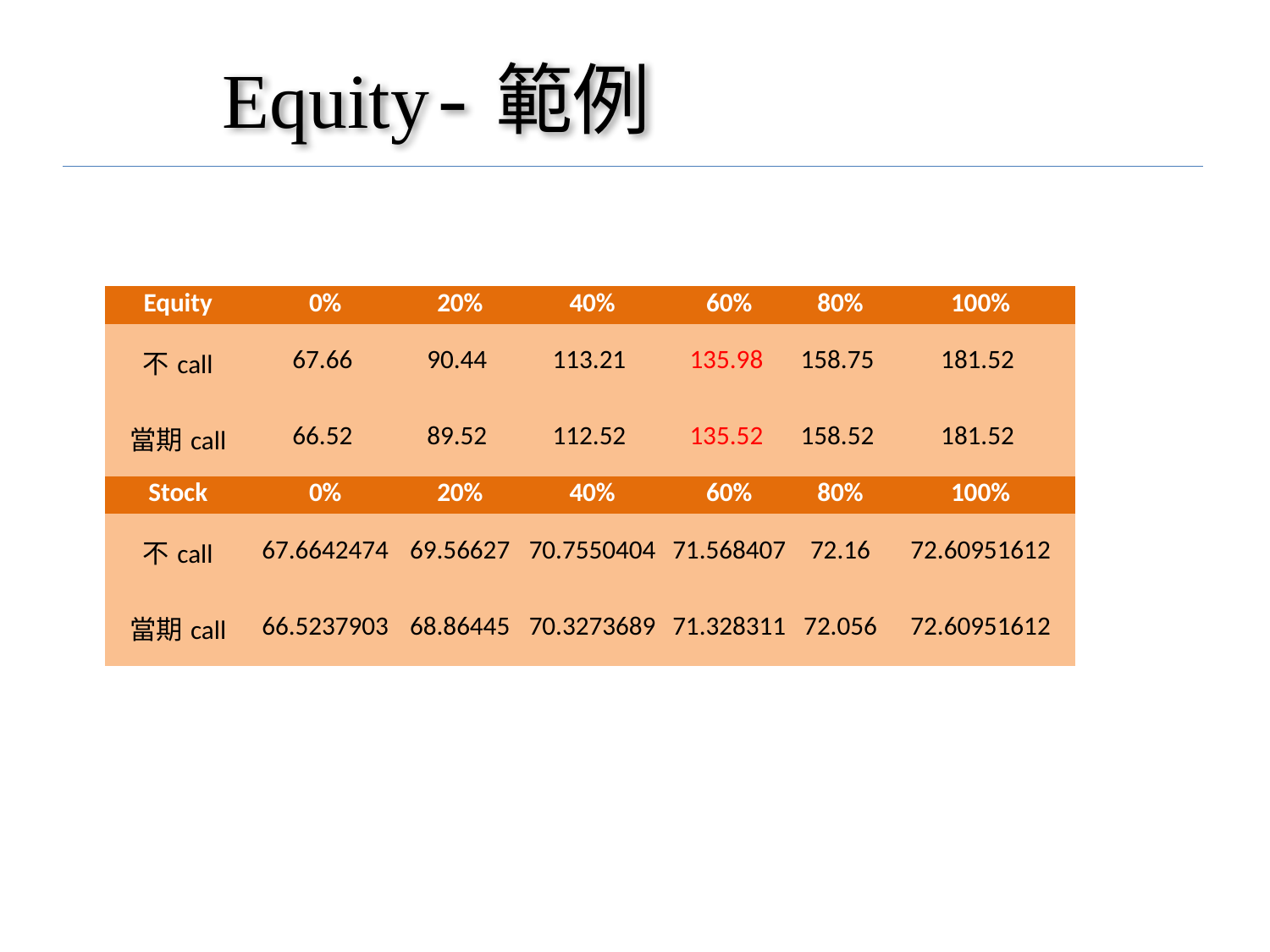

# Equity-範例
| Equity | 0% | 20% | 40% | 60% | 80% | 100% |
| --- | --- | --- | --- | --- | --- | --- |
| 不call | 67.66 | 90.44 | 113.21 | 135.98 | 158.75 | 181.52 |
| 當期call | 66.52 | 89.52 | 112.52 | 135.52 | 158.52 | 181.52 |
| Stock | 0% | 20% | 40% | 60% | 80% | 100% |
| 不call | 67.6642474 | 69.56627 | 70.7550404 | 71.568407 | 72.16 | 72.60951612 |
| 當期call | 66.5237903 | 68.86445 | 70.3273689 | 71.328311 | 72.056 | 72.60951612 |